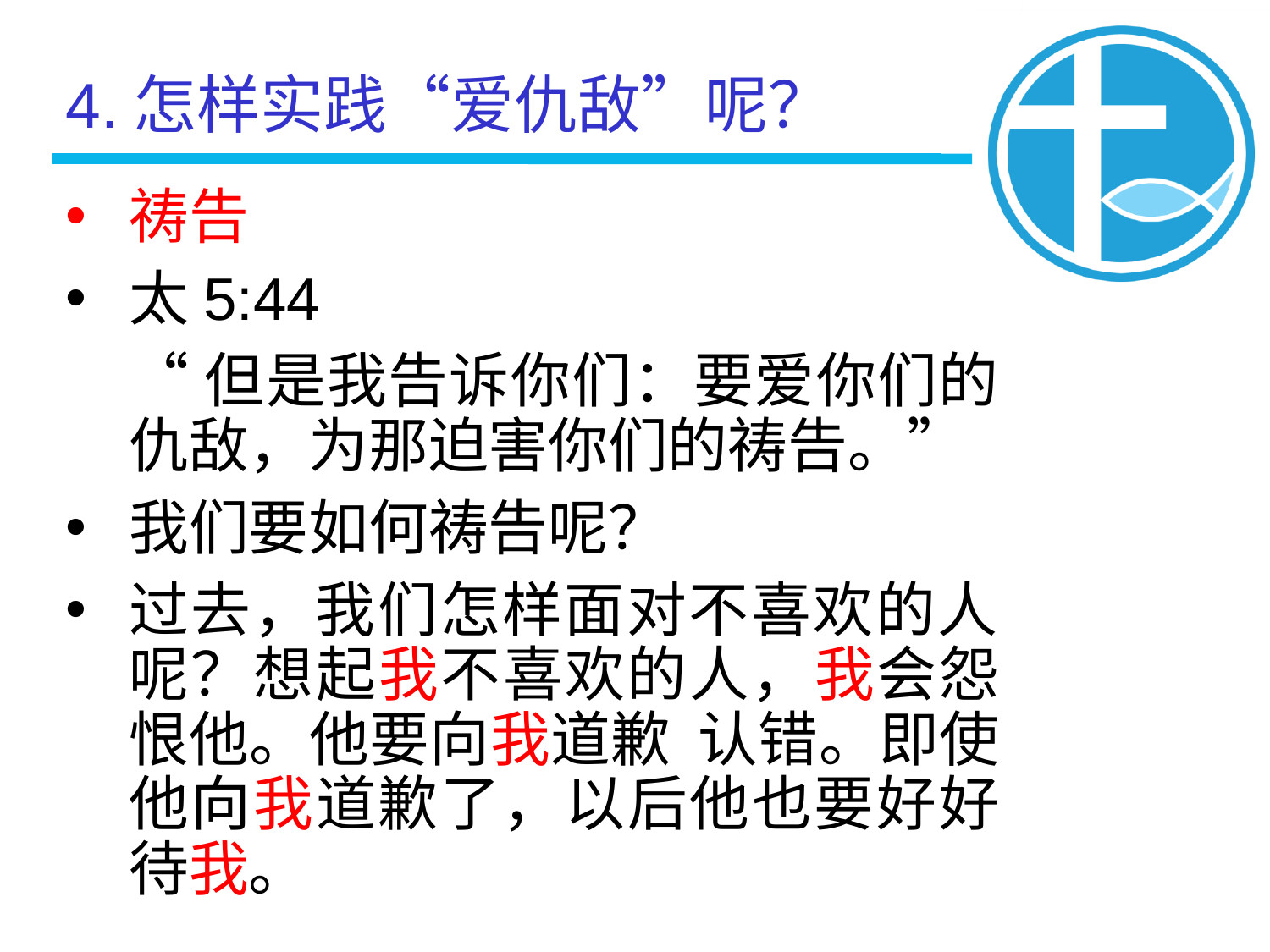

4.怎样实践“爱仇敌”呢？
祷告
太5:44
“但是我告诉你们：要爱你们的仇敌，为那迫害你们的祷告。”
我们要如何祷告呢？
过去，我们怎样面对不喜欢的人呢？想起我不喜欢的人，我会怨恨他。他要向我道歉  认错。即使他向我道歉了，以后他也要好好待我。